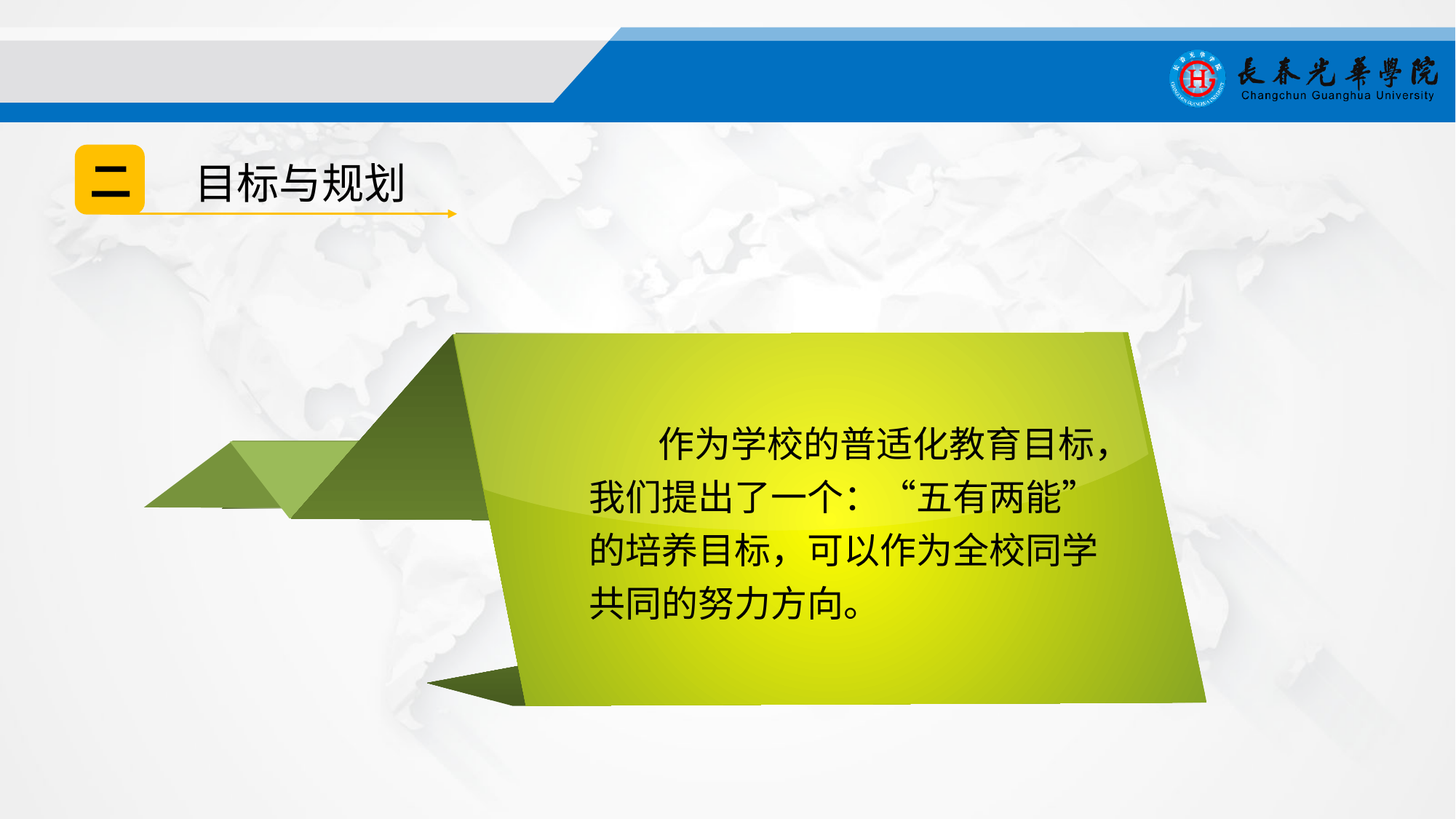

二
目标与规划

作为学校的普适化教育目标，我们提出了一个：“五有两能”的培养目标，可以作为全校同学共同的努力方向。